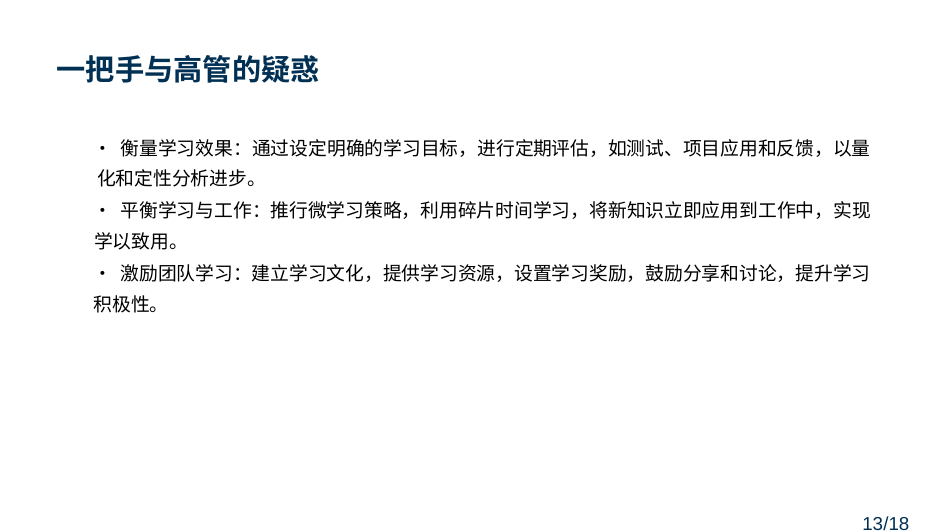

一把手与高管的疑惑
• 衡量学习效果：通过设定明确的学习目标，进行定期评估，如测试、项目应用和反馈，以量
化和定性分析进步。
• 平衡学习与工作：推行微学习策略，利用碎片时间学习，将新知识立即应用到工作中，实现
学以致用。
• 激励团队学习：建立学习文化，提供学习资源，设置学习奖励，鼓励分享和讨论，提升学习
积极性。
13/18